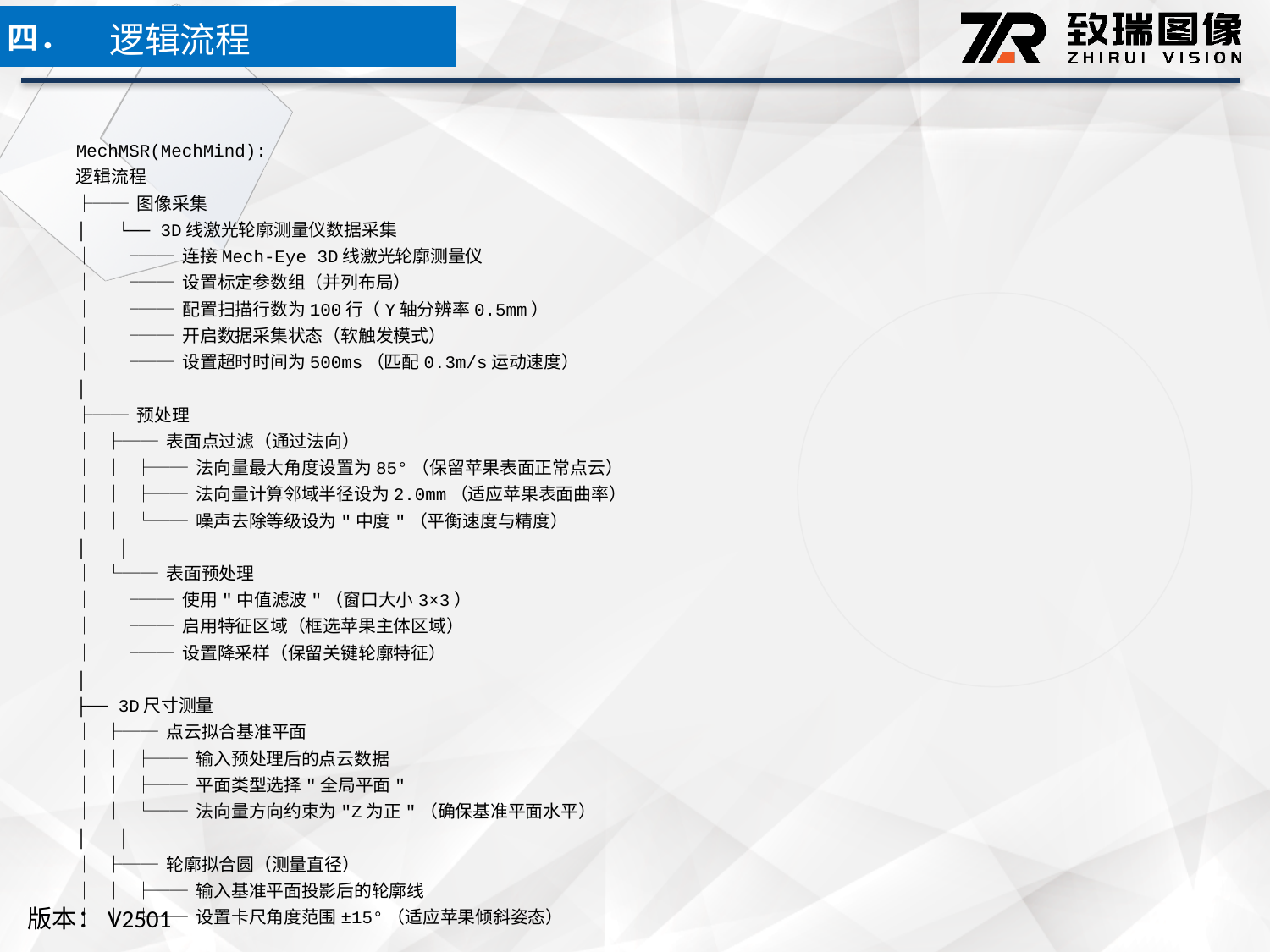

逻辑流程
四．

MechMSR(MechMind):
逻辑流程
├── 图像采集
│   └── 3D线激光轮廓测量仪数据采集
│       ├── 连接Mech-Eye 3D线激光轮廓测量仪
│       ├── 设置标定参数组（并列布局）
│       ├── 配置扫描行数为100行（Y轴分辨率0.5mm）
│       ├── 开启数据采集状态（软触发模式）
│       └── 设置超时时间为500ms（匹配0.3m/s运动速度）
│
├── 预处理
│   ├── 表面点过滤（通过法向）
│   │   ├── 法向量最大角度设置为85°（保留苹果表面正常点云）
│   │   ├── 法向量计算邻域半径设为2.0mm（适应苹果表面曲率）
│   │   └── 噪声去除等级设为"中度"（平衡速度与精度）
│   │
│   └── 表面预处理
│       ├── 使用"中值滤波"（窗口大小3×3）
│       ├── 启用特征区域（框选苹果主体区域）
│       └── 设置降采样（保留关键轮廓特征）
│
├── 3D尺寸测量
│   ├── 点云拟合基准平面
│   │   ├── 输入预处理后的点云数据
│   │   ├── 平面类型选择"全局平面"
│   │   └── 法向量方向约束为"Z为正"（确保基准平面水平）
│   │
│   ├── 轮廓拟合圆（测量直径）
│   │   ├── 输入基准平面投影后的轮廓线
│   │   ├── 设置卡尺角度范围±15°（适应苹果倾斜姿态）